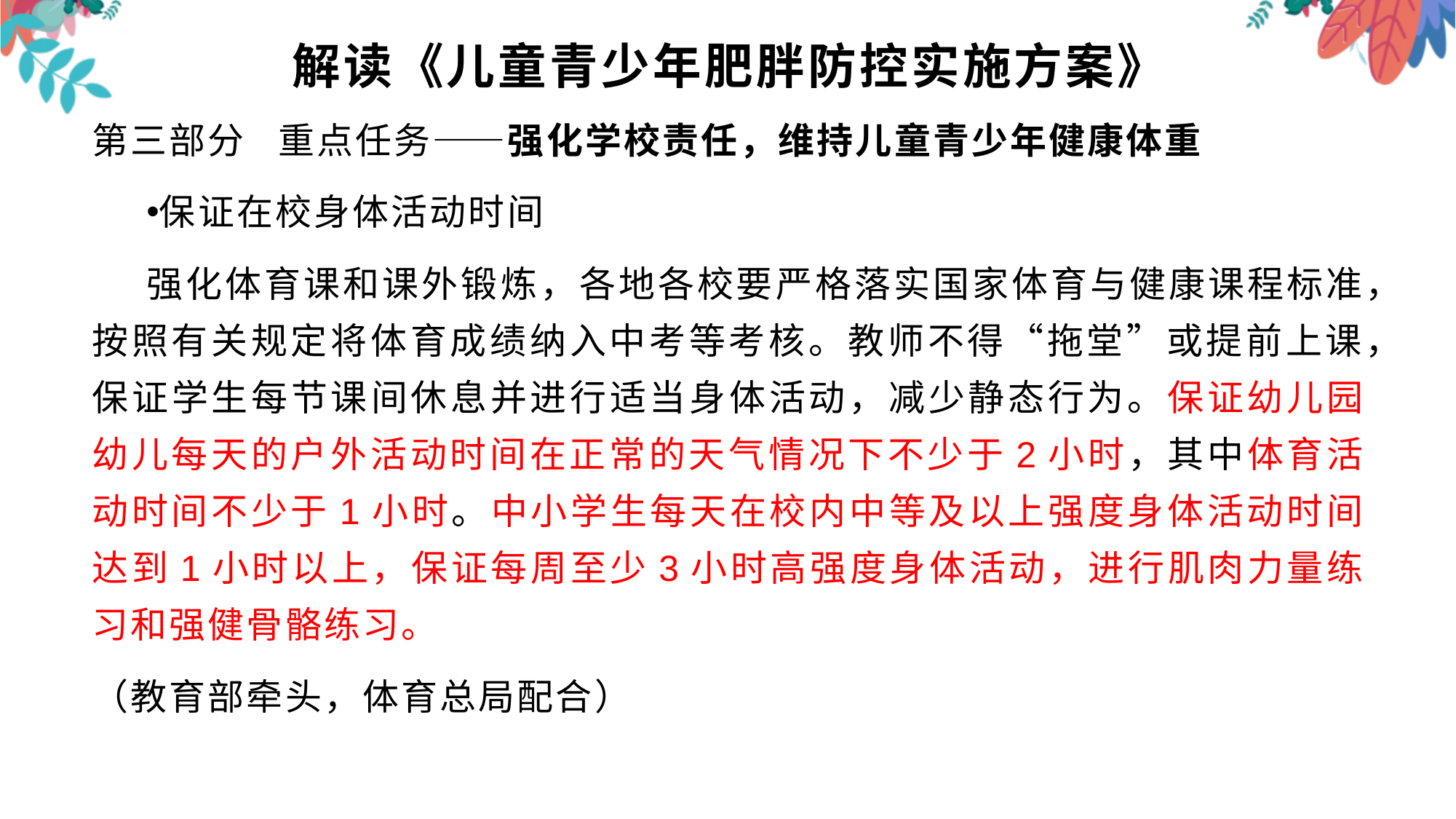

# 解读《儿童青少年肥胖防控实施方案》
第三部分   重点任务——强化学校责任，维持儿童青少年健康体重
保证在校身体活动时间
强化体育课和课外锻炼，各地各校要严格落实国家体育与健康课程标准，按照有关规定将体育成绩纳入中考等考核。教师不得“拖堂”或提前上课，保证学生每节课间休息并进行适当身体活动，减少静态行为。保证幼儿园幼儿每天的户外活动时间在正常的天气情况下不少于2小时，其中体育活动时间不少于1小时。中小学生每天在校内中等及以上强度身体活动时间达到1小时以上，保证每周至少3小时高强度身体活动，进行肌肉力量练习和强健骨骼练习。
（教育部牵头，体育总局配合）